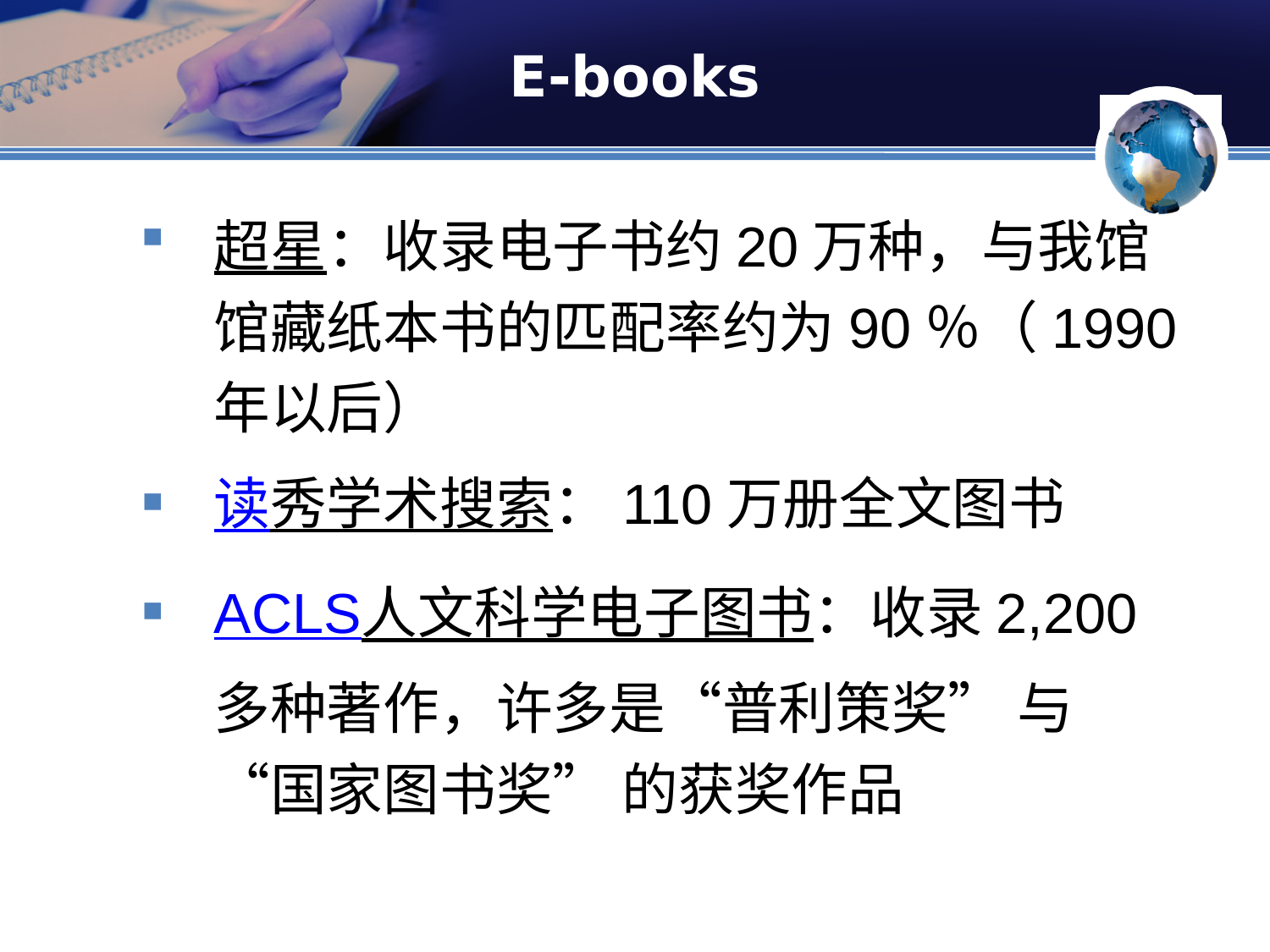

# E-books
超星：收录电子书约20万种，与我馆馆藏纸本书的匹配率约为90％（1990年以后）
读秀学术搜索：110万册全文图书
ACLS人文科学电子图书：收录2,200多种著作，许多是“普利策奖” 与“国家图书奖” 的获奖作品